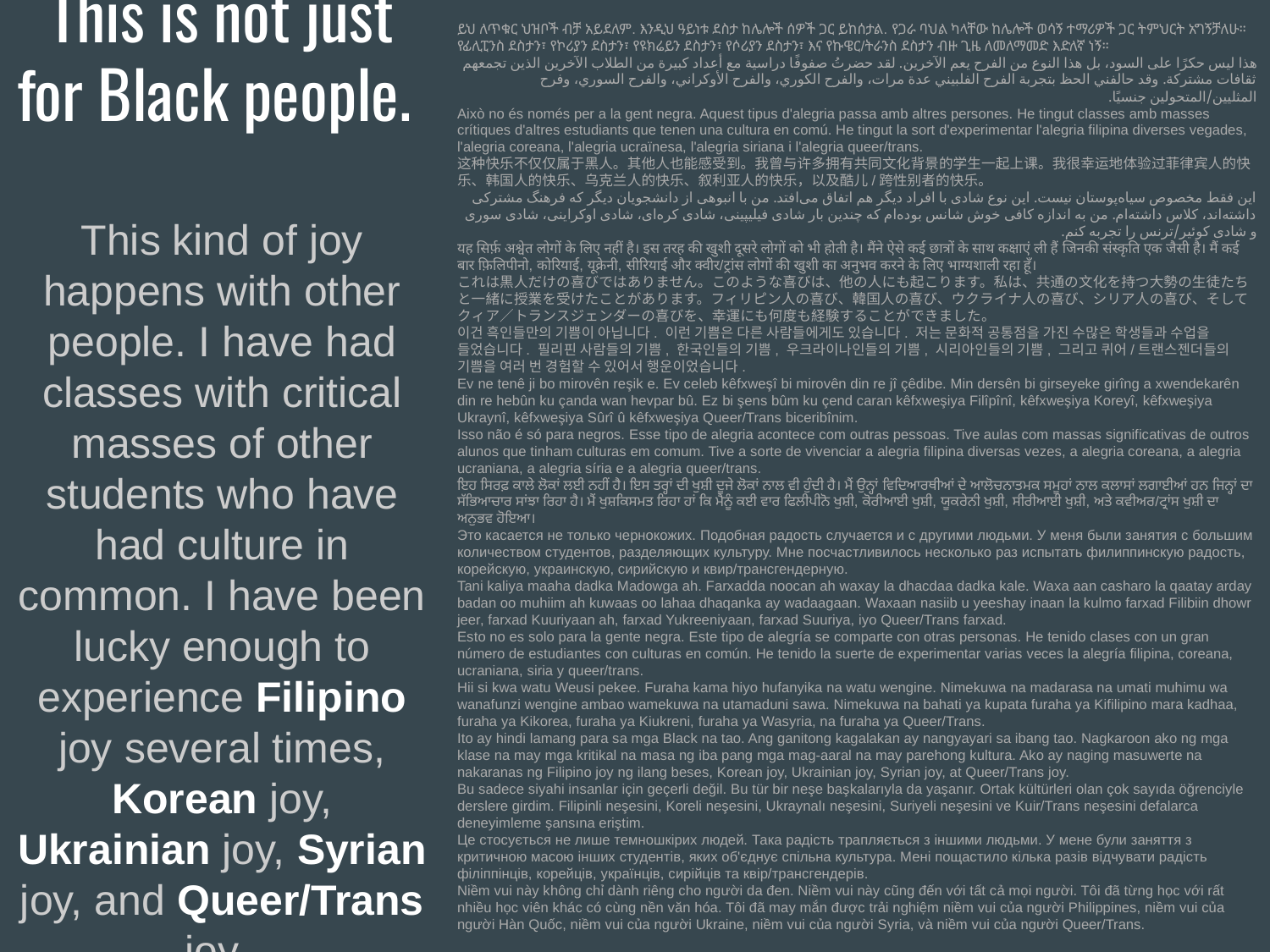

This is not just for Black people.

This kind of joy happens with other people. I have had classes with critical masses of other students who have had culture in common. I have been lucky enough to experience Filipino joy several times, Korean joy, Ukrainian joy, Syrian joy, and Queer/Trans joy.
ይህ ለጥቁር ህዝቦች ብቻ አይደለም. እንዲህ ዓይነቱ ደስታ ከሌሎች ሰዎች ጋር ይከሰታል. የጋራ ባህል ካላቸው ከሌሎች ወሳኝ ተማሪዎች ጋር ትምህርት አግኝቻለሁ። የፊሊፒንስ ደስታን፣ የኮሪያን ደስታን፣ የዩክሬይን ደስታን፣ የሶሪያን ደስታን፣ እና የኩዌር/ትራንስ ደስታን ብዙ ጊዜ ለመለማመድ እድለኛ ነኝ።
هذا ليس حكرًا على السود، بل هذا النوع من الفرح يعم الآخرين. لقد حضرتُ صفوفًا دراسية مع أعداد كبيرة من الطلاب الآخرين الذين تجمعهم ثقافات مشتركة. وقد حالفني الحظ بتجربة الفرح الفلبيني عدة مرات، والفرح الكوري، والفرح الأوكراني، والفرح السوري، وفرح المثليين/المتحولين جنسيًا.
Això no és només per a la gent negra. Aquest tipus d'alegria passa amb altres persones. He tingut classes amb masses crítiques d'altres estudiants que tenen una cultura en comú. He tingut la sort d'experimentar l'alegria filipina diverses vegades, l'alegria coreana, l'alegria ucraïnesa, l'alegria siriana i l'alegria queer/trans.
这种快乐不仅仅属于黑人。其他人也能感受到。我曾与许多拥有共同文化背景的学生一起上课。我很幸运地体验过菲律宾人的快乐、韩国人的快乐、乌克兰人的快乐、叙利亚人的快乐，以及酷儿/跨性别者的快乐。
این فقط مخصوص سیاه‌پوستان نیست. این نوع شادی با افراد دیگر هم اتفاق می‌افتد. من با انبوهی از دانشجویان دیگر که فرهنگ مشترکی داشته‌اند، کلاس داشته‌ام. من به اندازه کافی خوش شانس بوده‌ام که چندین بار شادی فیلیپینی، شادی کره‌ای، شادی اوکراینی، شادی سوری و شادی کوئیر/ترنس را تجربه کنم.
यह सिर्फ़ अश्वेत लोगों के लिए नहीं है। इस तरह की खुशी दूसरे लोगों को भी होती है। मैंने ऐसे कई छात्रों के साथ कक्षाएं ली हैं जिनकी संस्कृति एक जैसी है। मैं कई बार फ़िलिपीनो, कोरियाई, यूक्रेनी, सीरियाई और क्वीर/ट्रांस लोगों की खुशी का अनुभव करने के लिए भाग्यशाली रहा हूँ।
これは黒人だけの喜びではありません。このような喜びは、他の人にも起こります。私は、共通の文化を持つ大勢の生徒たちと一緒に授業を受けたことがあります。フィリピン人の喜び、韓国人の喜び、ウクライナ人の喜び、シリア人の喜び、そしてクィア／トランスジェンダーの喜びを、幸運にも何度も経験することができました。
이건 흑인들만의 기쁨이 아닙니다. 이런 기쁨은 다른 사람들에게도 있습니다. 저는 문화적 공통점을 가진 수많은 학생들과 수업을 들었습니다. 필리핀 사람들의 기쁨, 한국인들의 기쁨, 우크라이나인들의 기쁨, 시리아인들의 기쁨, 그리고 퀴어/트랜스젠더들의 기쁨을 여러 번 경험할 수 있어서 행운이었습니다.
Ev ne tenê ji bo mirovên reşik e. Ev celeb kêfxweşî bi mirovên din re jî çêdibe. Min dersên bi girseyeke girîng a xwendekarên din re hebûn ku çanda wan hevpar bû. Ez bi şens bûm ku çend caran kêfxweşiya Filîpînî, kêfxweşiya Koreyî, kêfxweşiya Ukraynî, kêfxweşiya Sûrî û kêfxweşiya Queer/Trans biceribînim.
Isso não é só para negros. Esse tipo de alegria acontece com outras pessoas. Tive aulas com massas significativas de outros alunos que tinham culturas em comum. Tive a sorte de vivenciar a alegria filipina diversas vezes, a alegria coreana, a alegria ucraniana, a alegria síria e a alegria queer/trans.
ਇਹ ਸਿਰਫ਼ ਕਾਲੇ ਲੋਕਾਂ ਲਈ ਨਹੀਂ ਹੈ। ਇਸ ਤਰ੍ਹਾਂ ਦੀ ਖੁਸ਼ੀ ਦੂਜੇ ਲੋਕਾਂ ਨਾਲ ਵੀ ਹੁੰਦੀ ਹੈ। ਮੈਂ ਉਨ੍ਹਾਂ ਵਿਦਿਆਰਥੀਆਂ ਦੇ ਆਲੋਚਨਾਤਮਕ ਸਮੂਹਾਂ ਨਾਲ ਕਲਾਸਾਂ ਲਗਾਈਆਂ ਹਨ ਜਿਨ੍ਹਾਂ ਦਾ ਸੱਭਿਆਚਾਰ ਸਾਂਝਾ ਰਿਹਾ ਹੈ। ਮੈਂ ਖੁਸ਼ਕਿਸਮਤ ਰਿਹਾ ਹਾਂ ਕਿ ਮੈਨੂੰ ਕਈ ਵਾਰ ਫਿਲੀਪੀਨੋ ਖੁਸ਼ੀ, ਕੋਰੀਆਈ ਖੁਸ਼ੀ, ਯੂਕਰੇਨੀ ਖੁਸ਼ੀ, ਸੀਰੀਆਈ ਖੁਸ਼ੀ, ਅਤੇ ਕਵੀਅਰ/ਟ੍ਰਾਂਸ ਖੁਸ਼ੀ ਦਾ ਅਨੁਭਵ ਹੋਇਆ।
Это касается не только чернокожих. Подобная радость случается и с другими людьми. У меня были занятия с большим количеством студентов, разделяющих культуру. Мне посчастливилось несколько раз испытать филиппинскую радость, корейскую, украинскую, сирийскую и квир/трансгендерную.
Tani kaliya maaha dadka Madowga ah. Farxadda noocan ah waxay la dhacdaa dadka kale. Waxa aan casharo la qaatay arday badan oo muhiim ah kuwaas oo lahaa dhaqanka ay wadaagaan. Waxaan nasiib u yeeshay inaan la kulmo farxad Filibiin dhowr jeer, farxad Kuuriyaan ah, farxad Yukreeniyaan, farxad Suuriya, iyo Queer/Trans farxad.
Esto no es solo para la gente negra. Este tipo de alegría se comparte con otras personas. He tenido clases con un gran número de estudiantes con culturas en común. He tenido la suerte de experimentar varias veces la alegría filipina, coreana, ucraniana, siria y queer/trans.
Hii si kwa watu Weusi pekee. Furaha kama hiyo hufanyika na watu wengine. Nimekuwa na madarasa na umati muhimu wa wanafunzi wengine ambao wamekuwa na utamaduni sawa. Nimekuwa na bahati ya kupata furaha ya Kifilipino mara kadhaa, furaha ya Kikorea, furaha ya Kiukreni, furaha ya Wasyria, na furaha ya Queer/Trans.
Ito ay hindi lamang para sa mga Black na tao. Ang ganitong kagalakan ay nangyayari sa ibang tao. Nagkaroon ako ng mga klase na may mga kritikal na masa ng iba pang mga mag-aaral na may parehong kultura. Ako ay naging masuwerte na nakaranas ng Filipino joy ng ilang beses, Korean joy, Ukrainian joy, Syrian joy, at Queer/Trans joy.
Bu sadece siyahi insanlar için geçerli değil. Bu tür bir neşe başkalarıyla da yaşanır. Ortak kültürleri olan çok sayıda öğrenciyle derslere girdim. Filipinli neşesini, Koreli neşesini, Ukraynalı neşesini, Suriyeli neşesini ve Kuir/Trans neşesini defalarca deneyimleme şansına eriştim.
Це стосується не лише темношкірих людей. Така радість трапляється з іншими людьми. У мене були заняття з критичною масою інших студентів, яких об'єднує спільна культура. Мені пощастило кілька разів відчувати радість філіппінців, корейців, українців, сирійців та квір/трансгендерів.
Niềm vui này không chỉ dành riêng cho người da đen. Niềm vui này cũng đến với tất cả mọi người. Tôi đã từng học với rất nhiều học viên khác có cùng nền văn hóa. Tôi đã may mắn được trải nghiệm niềm vui của người Philippines, niềm vui của người Hàn Quốc, niềm vui của người Ukraine, niềm vui của người Syria, và niềm vui của người Queer/Trans.